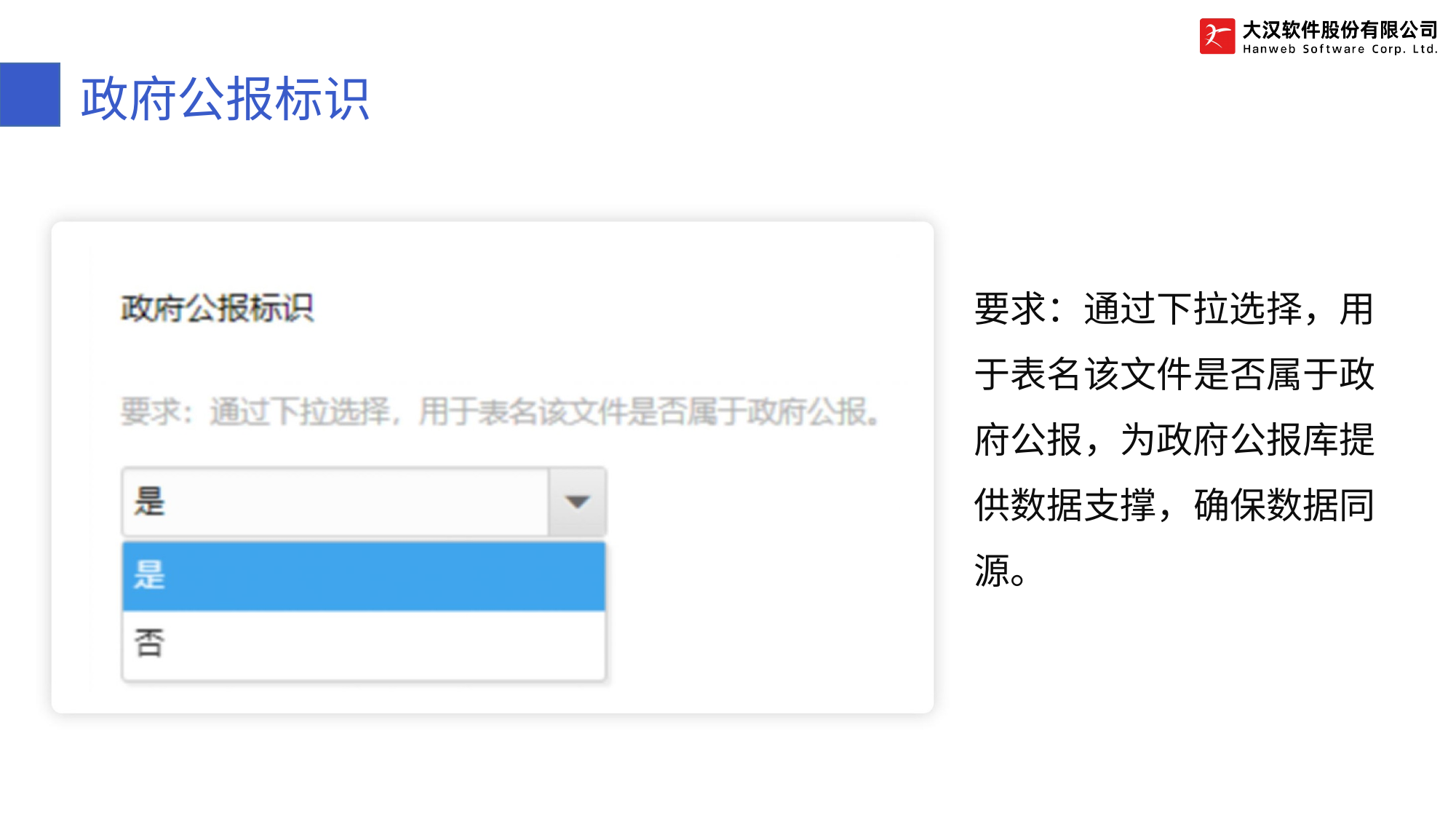

# 政府公报标识

要求：通过下拉选择，用 于表名该文件是否属于政 府公报，为政府公报库提 供数据支撑，确保数据同 源。